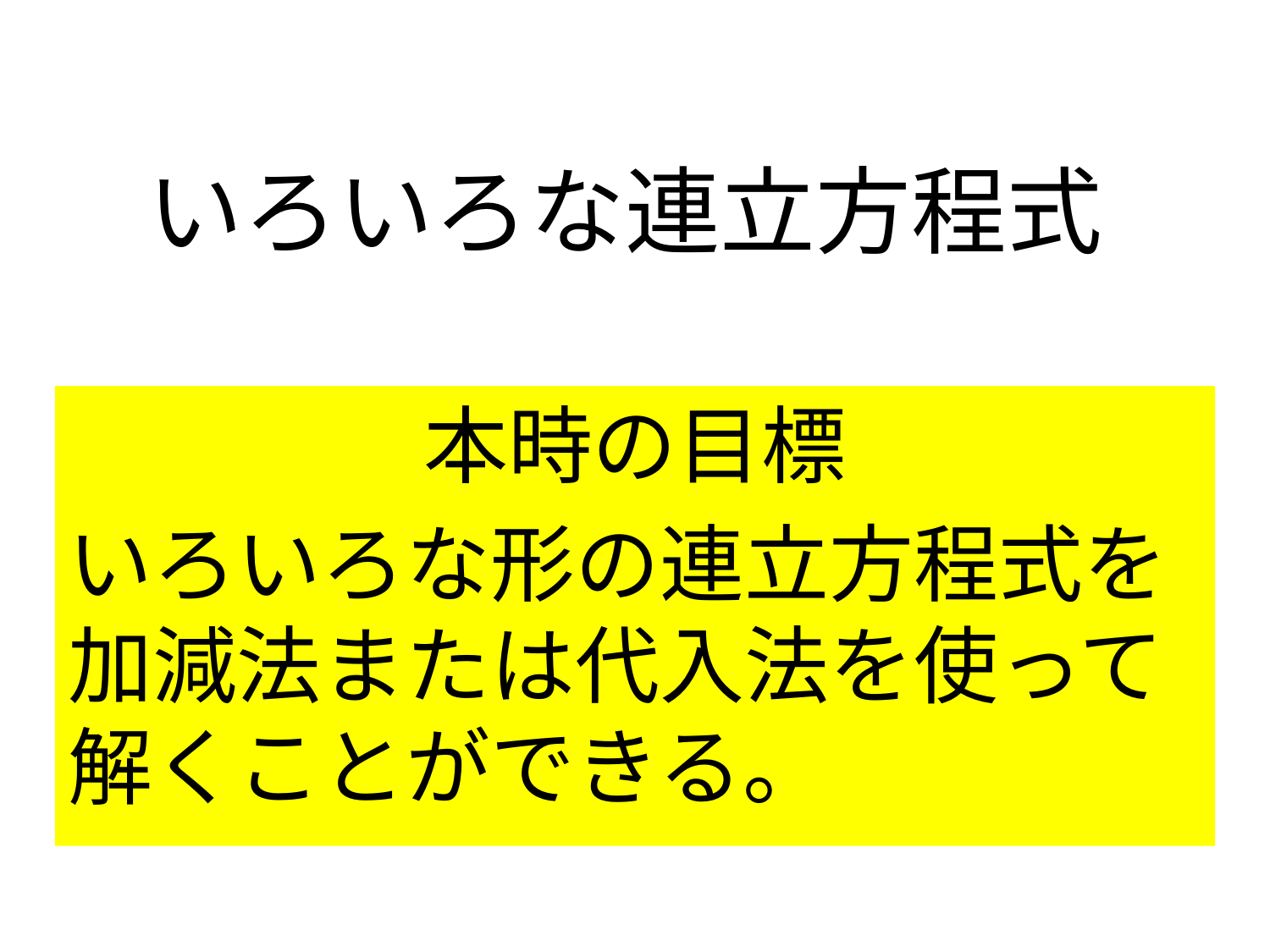

# いろいろな連立方程式
本時の目標
いろいろな形の連立方程式を加減法または代入法を使って解くことができる。